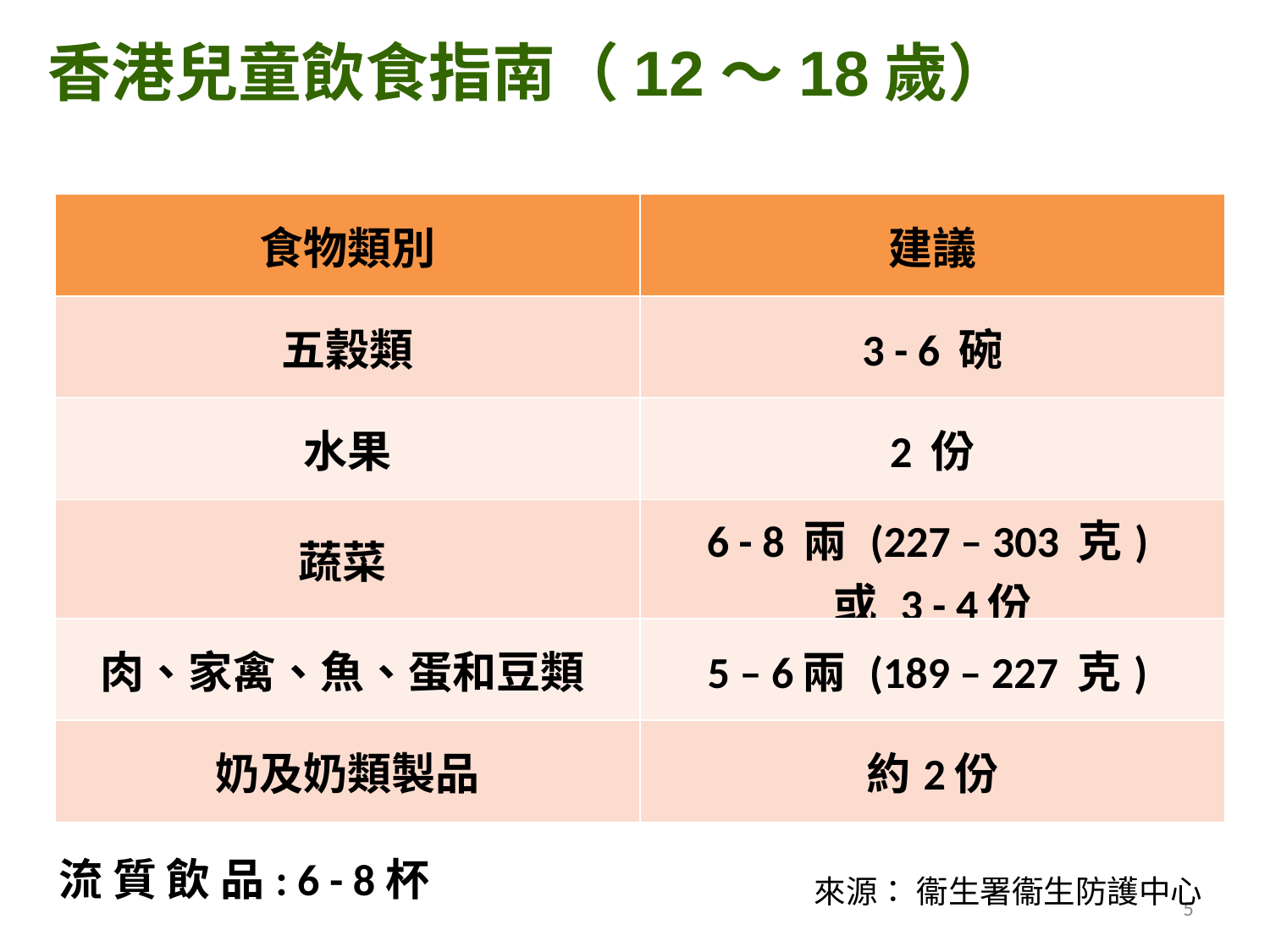

香港兒童飲食指南（12〜18歲）
| 食物類別 | 建議 |
| --- | --- |
| 五穀類 | 3 - 6 碗 |
| 水果 | 2 份 |
| 蔬菜 | 6 - 8 兩 (227 – 303 克) 或 3 - 4份 |
| 肉、家禽、魚、蛋和豆類 | 5 – 6兩 (189 – 227 克) |
| 奶及奶類製品 | 約2份 |
流 質 飲 品: 6 - 8杯
來源： 衞生署衞生防護中心
5